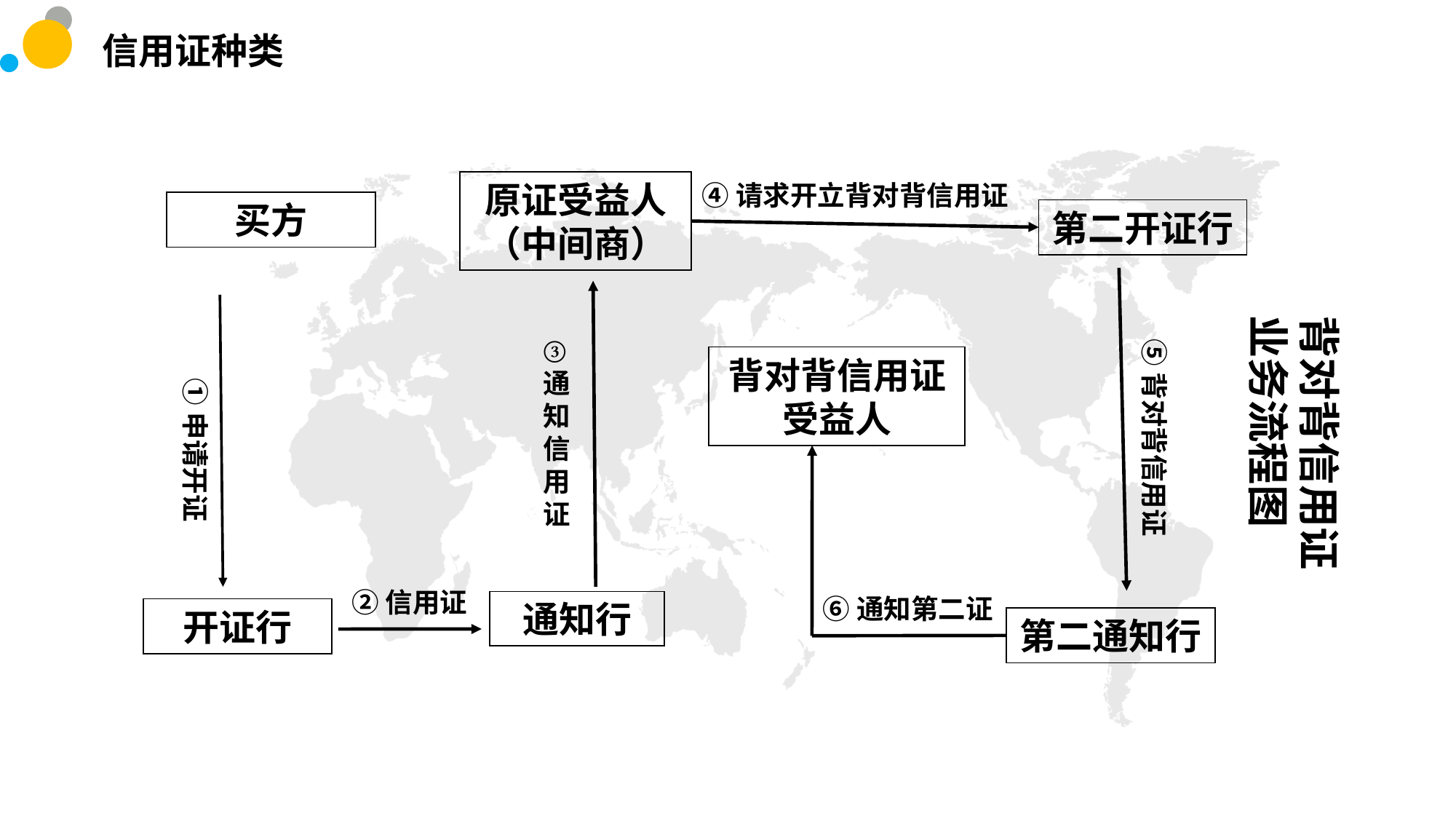

信用证种类
原证受益人
（中间商）
④请求开立背对背信用证
买方
第二开证行
背对背信用证业务流程图
③
通知信用证
⑤背对背信用证
背对背信用证受益人
①申请开证
②信用证
⑥通知第二证
通知行
开证行
第二通知行